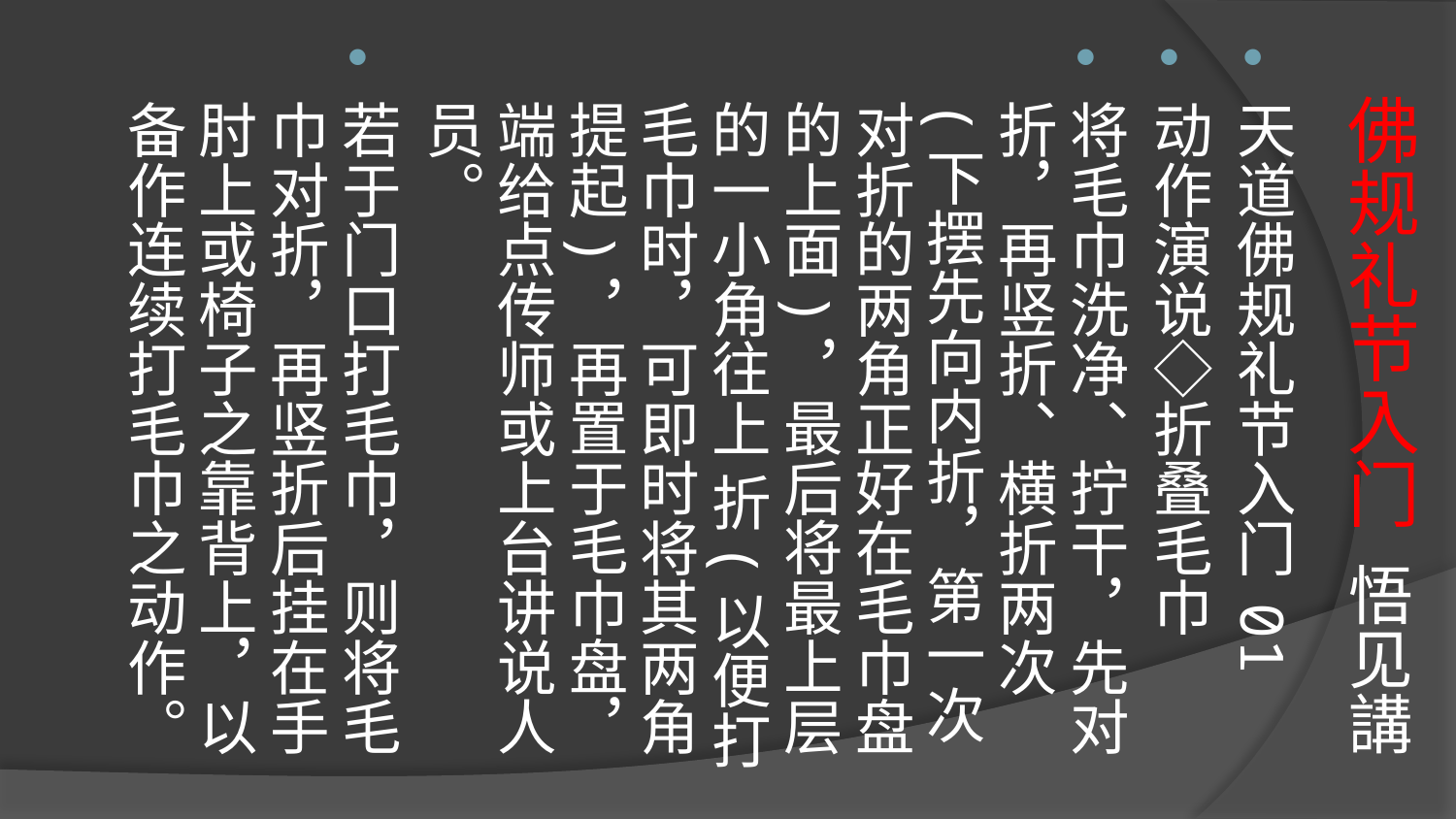

# 佛规礼节入门  悟见講
天道佛规礼节入门 01
动作演说◇折叠毛巾
将毛巾洗净、拧干，先对折，再竖折、横折两次(下摆先向内折，第一次对折的两角正好在毛巾盘的上面)，最后将最上层的一小角往上 折(以便打毛巾时，可即时将其两角提起)，再置于毛巾盘，端给点传师或上台讲说人员。
若于门口打毛巾，则将毛巾对折，再竖折后挂在手肘上或椅子之靠背上，以备作连续打毛巾之动作。